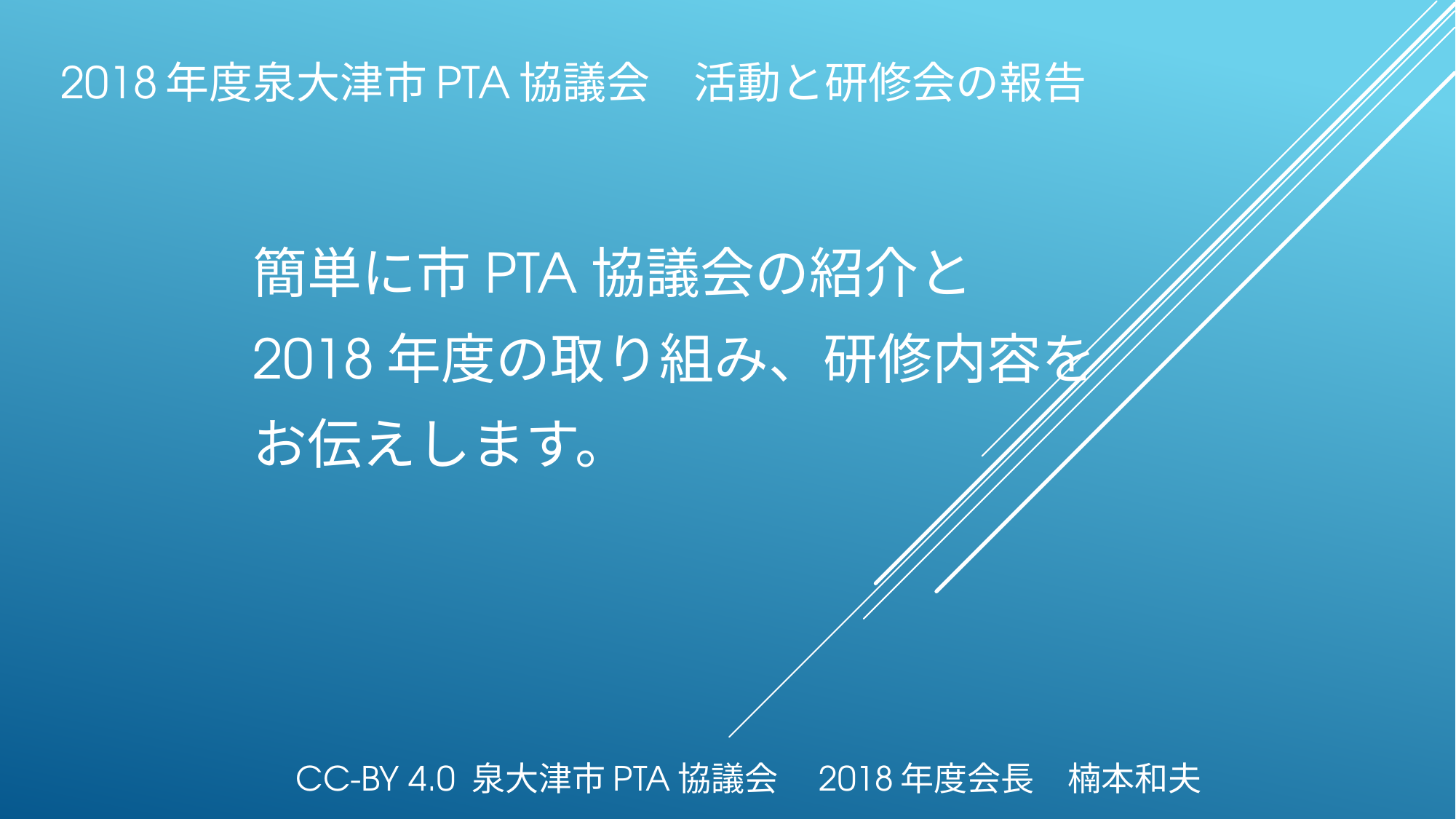

# 2018年度泉大津市PTA協議会　活動と研修会の報告
簡単に市PTA協議会の紹介と
2018年度の取り組み、研修内容を
お伝えします。
CC-BY 4.0 泉大津市PTA協議会　2018年度会長　楠本和夫